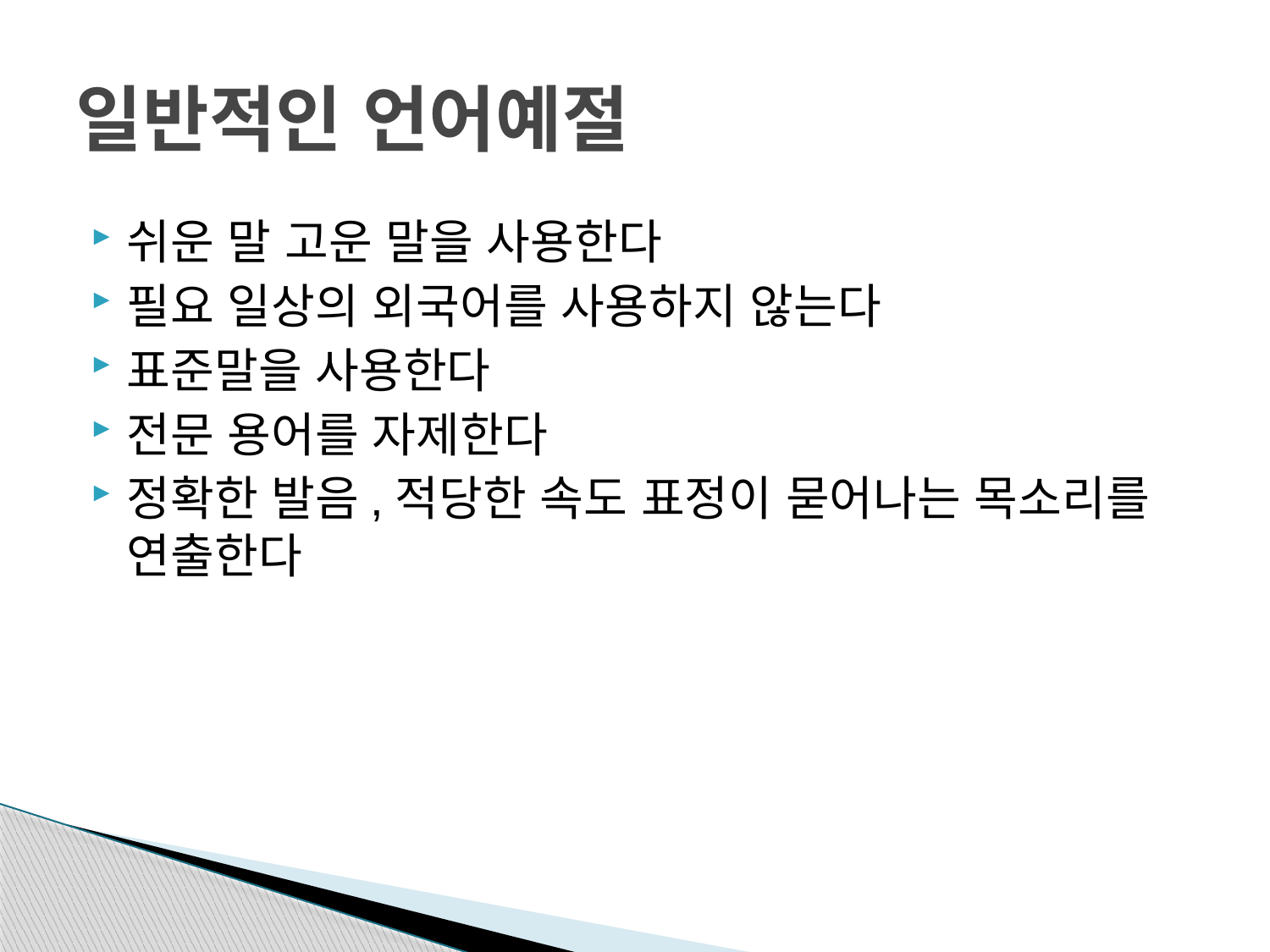

# 일반적인 언어예절
쉬운 말 고운 말을 사용한다
필요 일상의 외국어를 사용하지 않는다
표준말을 사용한다
전문 용어를 자제한다
정확한 발음,적당한 속도 표정이 묻어나는 목소리를 연출한다